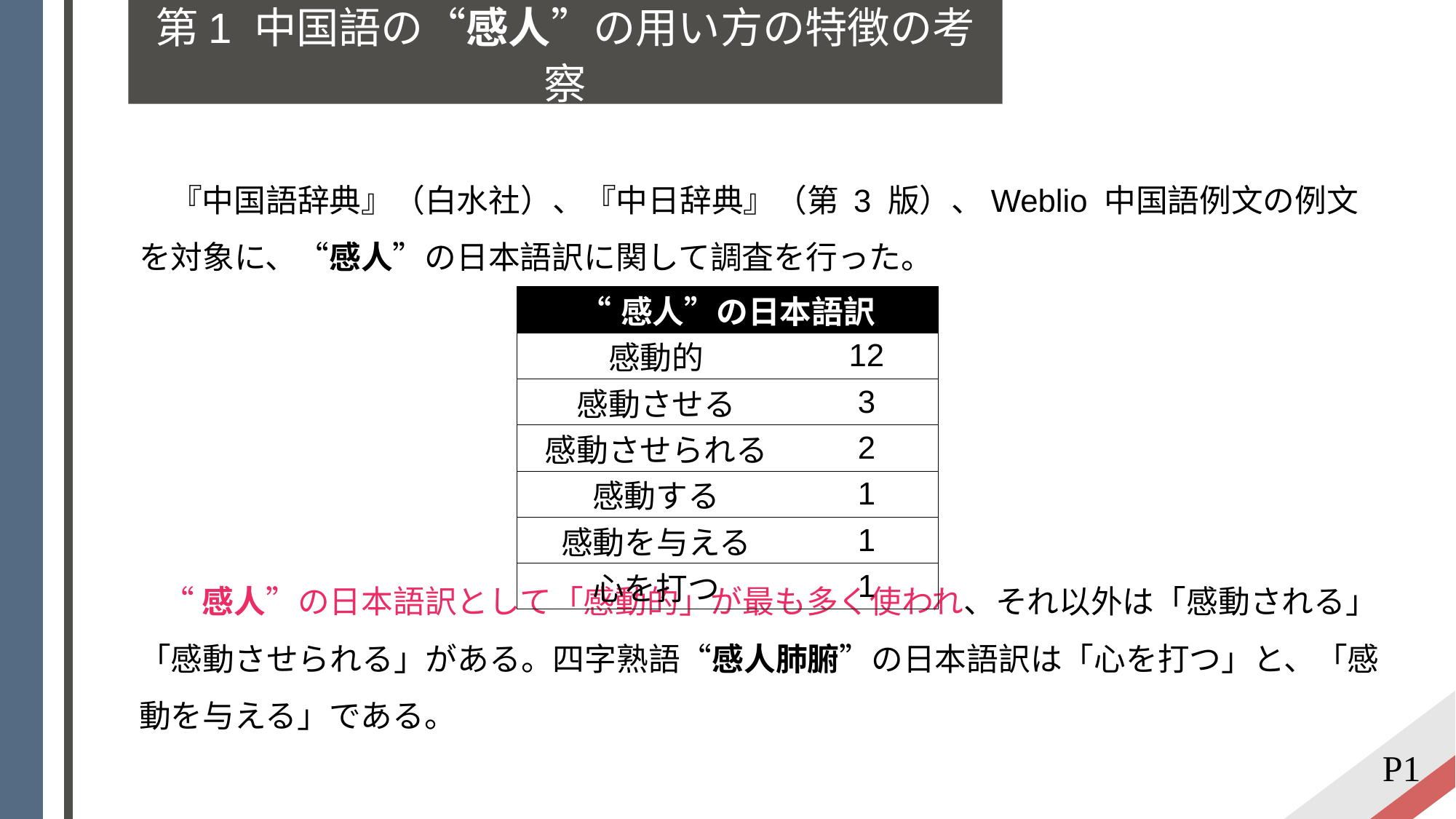

第1 中国語の“感人”の用い方の特徴の考察
 『中国語辞典』（白水社）、『中日辞典』（第 3 版）、Weblio 中国語例文の例文を対象に、“感人”の日本語訳に関して調査を行った。

 “感人”の日本語訳として「感動的」が最も多く使われ、それ以外は「感動される」「感動させられる」がある。四字熟語“感人肺腑”の日本語訳は「心を打つ」と、「感動を与える」である。
| “感人”の日本語訳 |  |
| --- | --- |
| 感動的 | 12 |
| 感動させる | 3 |
| 感動させられる | 2 |
| 感動する | 1 |
| 感動を与える | 1 |
| 心を打つ | 1 |

P1